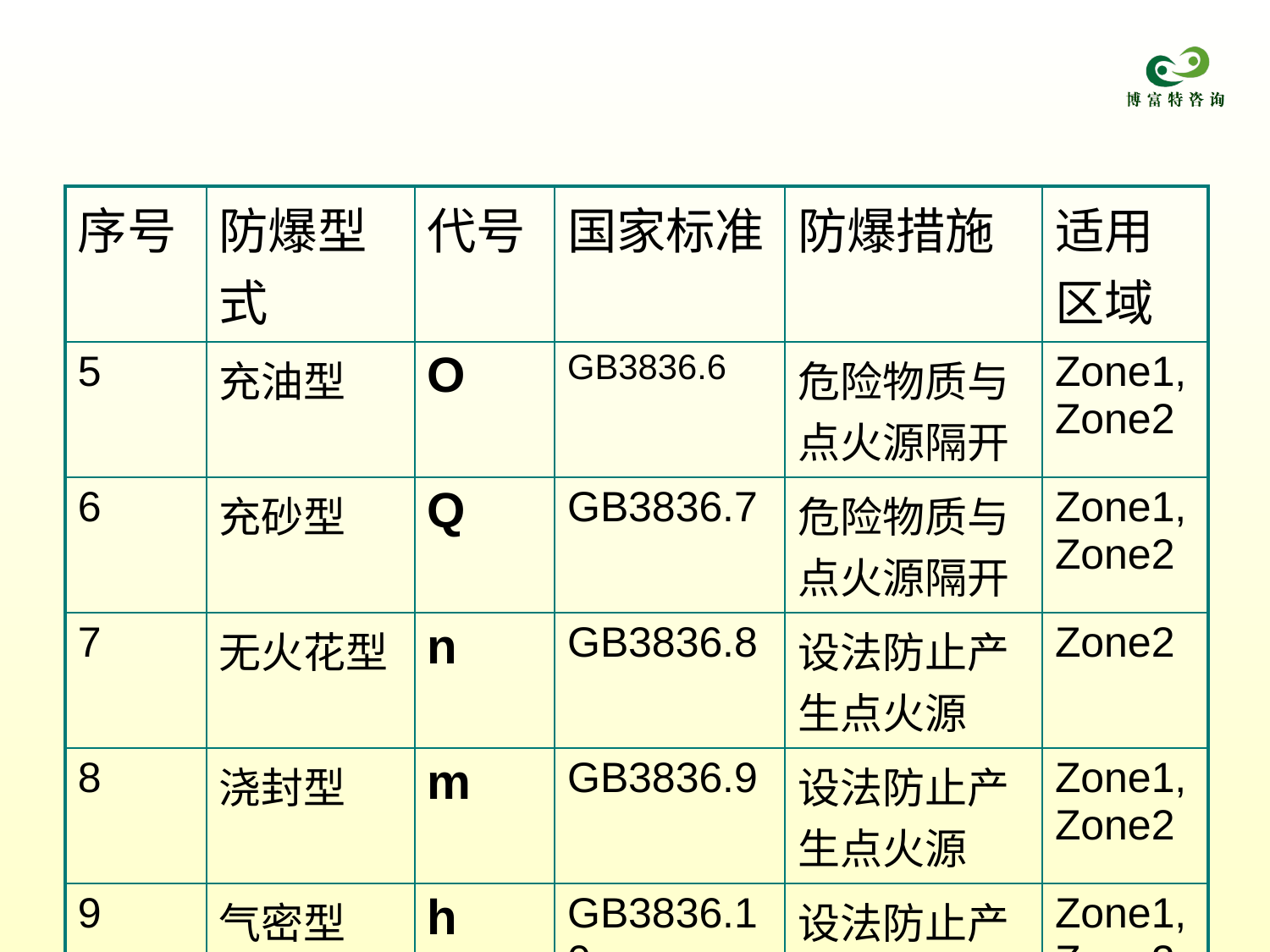

| 序号 | 防爆型式 | 代号 | 国家标准 | 防爆措施 | 适用区域 |
| --- | --- | --- | --- | --- | --- |
| 5 | 充油型 | O | GB3836.6 | 危险物质与点火源隔开 | Zone1,Zone2 |
| 6 | 充砂型 | Q | GB3836.7 | 危险物质与点火源隔开 | Zone1,Zone2 |
| 7 | 无火花型 | n | GB3836.8 | 设法防止产生点火源 | Zone2 |
| 8 | 浇封型 | m | GB3836.9 | 设法防止产生点火源 | Zone1,Zone2 |
| 9 | 气密型 | h | GB3836.10 | 设法防止产生点火源 | Zone1,Zone2 |
32